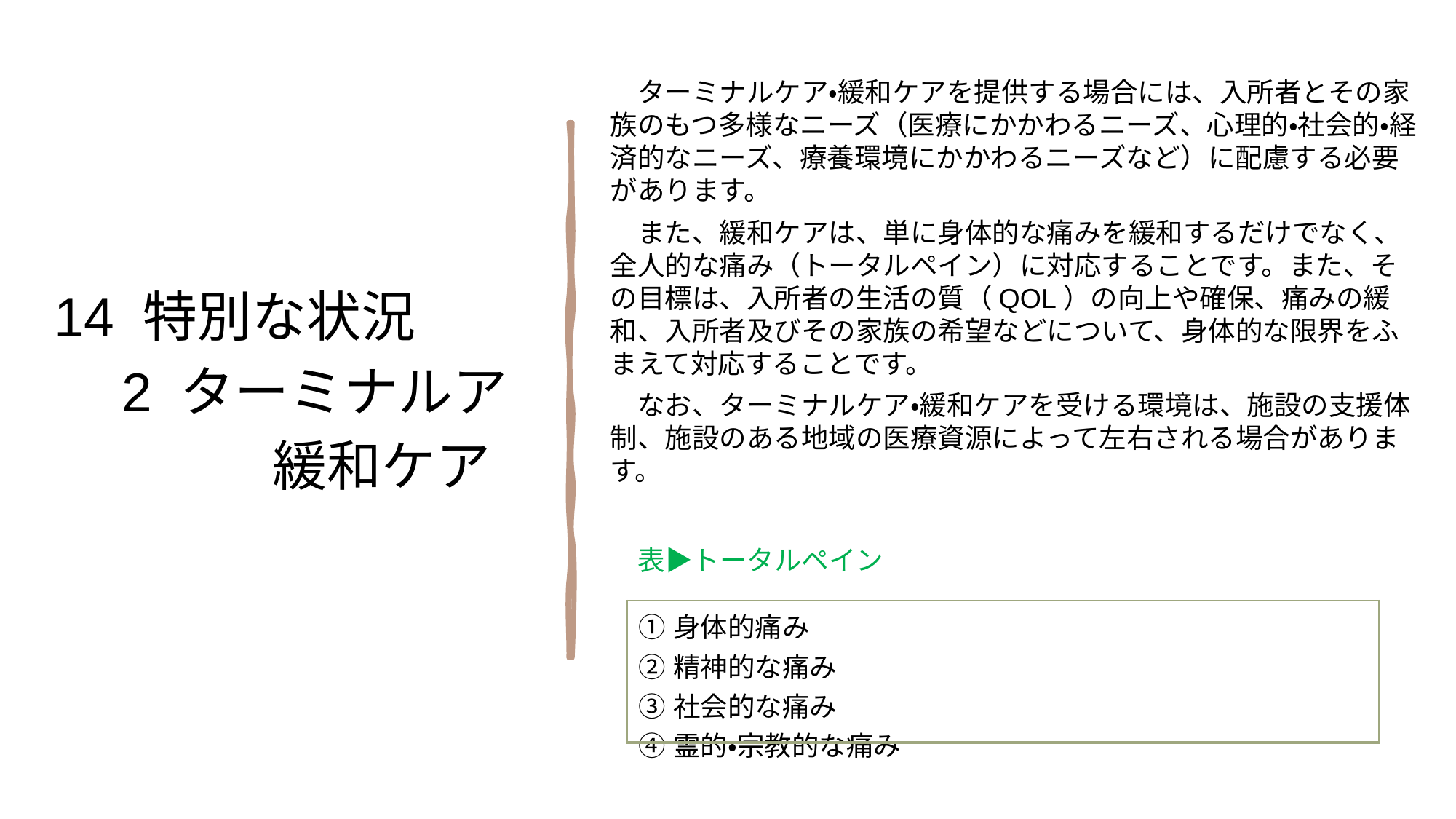

ターミナルケア・緩和ケアを提供する場合には、入所者とその家族のもつ多様なニーズ（医療にかかわるニーズ、心理的・社会的・経済的なニーズ、療養環境にかかわるニーズなど）に配慮する必要があります。
　また、緩和ケアは、単に身体的な痛みを緩和するだけでなく、全人的な痛み（トータルペイン）に対応することです。また、その目標は、入所者の生活の質（QOL）の向上や確保、痛みの緩和、入所者及びその家族の希望などについて、身体的な限界をふまえて対応することです。
　なお、ターミナルケア・緩和ケアを受ける環境は、施設の支援体制、施設のある地域の医療資源によって左右される場合があります。
14 特別な状況
　2 ターミナルア
　　　　緩和ケア

表▶トータルペイン
| ①身体的痛み ②精神的な痛み ③社会的な痛み ④霊的・宗教的な痛み |
| --- |